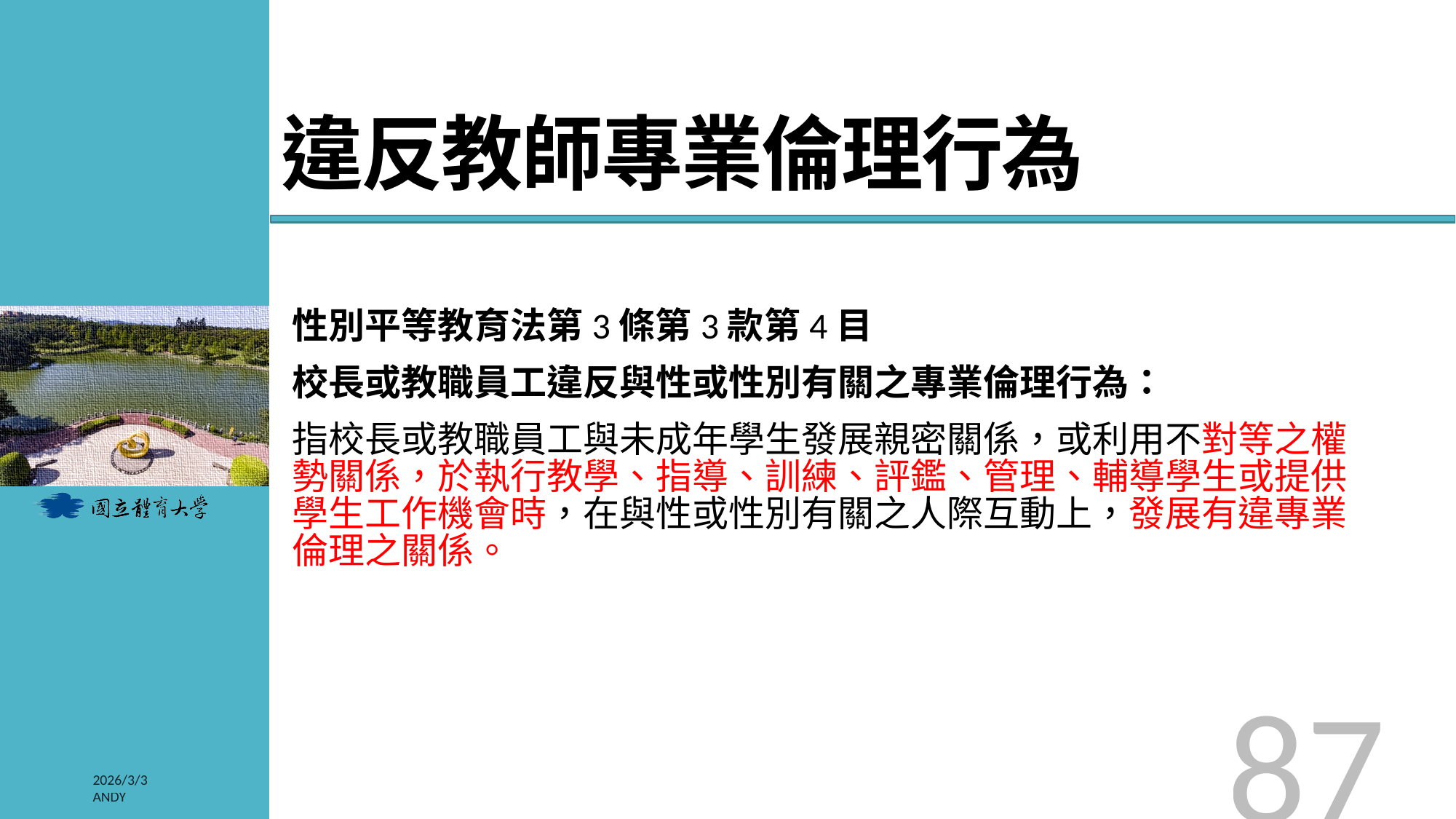

# 違反教師專業倫理行為

性別平等教育法第3條第3款第4目
校長或教職員工違反與性或性別有關之專業倫理行為：
指校長或教職員工與未成年學生發展親密關係，或利用不對等之權勢關係，於執行教學、指導、訓練、評鑑、管理、輔導學生或提供學生工作機會時，在與性或性別有關之人際互動上，發展有違專業倫理之關係。
87
2026/3/3
Andy